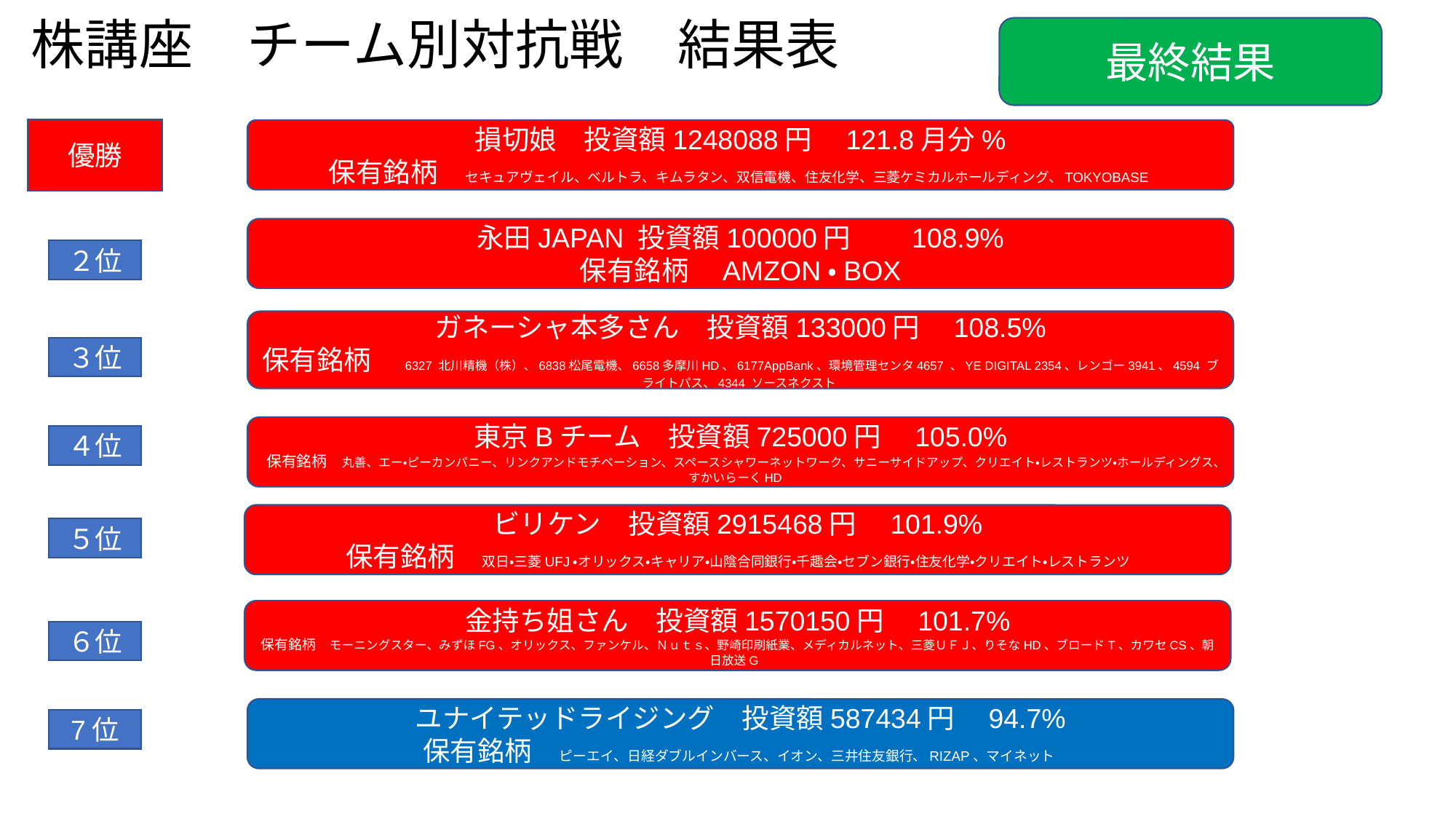

# 株講座　チーム別対抗戦　結果表
最終結果
優勝
損切娘　投資額1248088円　121.8月分%
保有銘柄　セキュアヴェイル、ベルトラ、キムラタン、双信電機、住友化学、三菱ケミカルホールディング、TOKYOBASE
永田JAPAN 投資額100000円　　108.9%
保有銘柄　AMZON・BOX
２位
ガネーシャ本多さん　投資額133000円　108.5%
保有銘柄　6327 北川精機（株）、6838松尾電機、6658多摩川HD、6177AppBank、環境管理センタ4657 、YE DIGITAL 2354、レンゴー3941、4594 ブライトパス、4344 ソースネクスト
３位
東京Bチーム　投資額725000円　105.0%
保有銘柄　丸善、エー・ピーカンパニー、リンクアンドモチベーション、スペースシャワーネットワーク、サニーサイドアップ、クリエイト・レストランツ・ホールディングス、すかいらーくHD
４位
ビリケン　投資額2915468円　101.9%
保有銘柄　双日・三菱UFJ・オリックス・キャリア・山陰合同銀行・千趣会・セブン銀行・住友化学・クリエイト・レストランツ
５位
金持ち姐さん　投資額1570150円　101.7%
保有銘柄　モーニングスター、みずほFG、オリックス、ファンケル、Ｎｕｔｓ、野崎印刷紙業、メディカルネット、三菱ＵＦＪ、りそなHD、ブロードT、カワセCS、朝日放送G
６位
ユナイテッドライジング　投資額587434円　94.7%
保有銘柄　ピーエイ、日経ダブルインバース、イオン、三井住友銀行、RIZAP、マイネット
7位